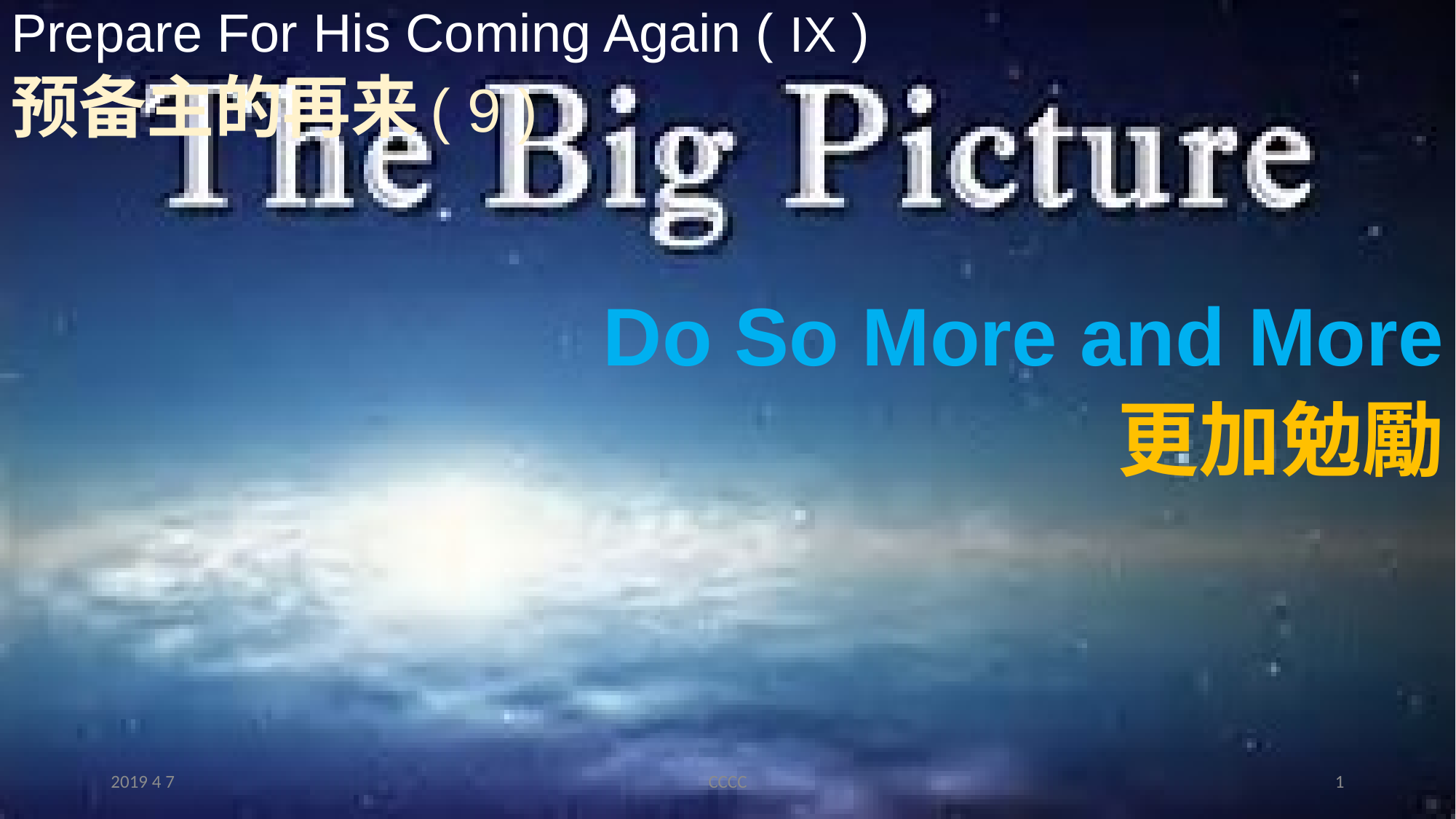

# Prepare For His Coming Again ( IX ) 预备主的再来( 9 )
Do So More and More
更加勉勵
2019 4 7
CCCC
1